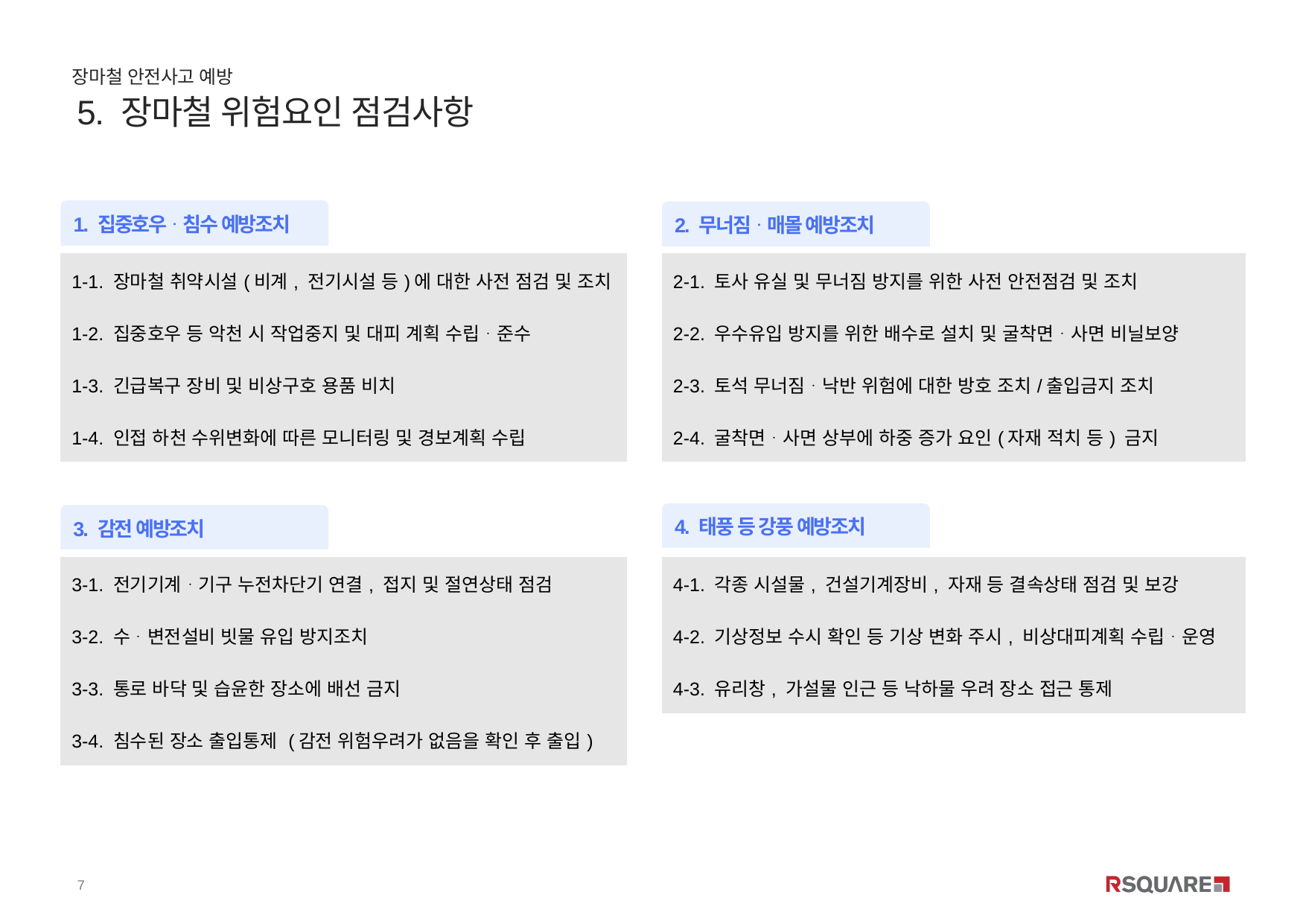

장마철 안전사고 예방
5. 장마철 위험요인 점검사항
1. 집중호우ᆞ침수 예방조치
2. 무너짐ᆞ매몰 예방조치
| 1-1. 장마철 취약시설(비계, 전기시설 등)에 대한 사전 점검 및 조치 |
| --- |
| 1-2. 집중호우 등 악천 시 작업중지 및 대피 계획 수립ᆞ준수 |
| 1-3. 긴급복구 장비 및 비상구호 용품 비치 |
| 1-4. 인접 하천 수위변화에 따른 모니터링 및 경보계획 수립 |
| 2-1. 토사 유실 및 무너짐 방지를 위한 사전 안전점검 및 조치 |
| --- |
| 2-2. 우수유입 방지를 위한 배수로 설치 및 굴착면ᆞ사면 비닐보양 |
| 2-3. 토석 무너짐ᆞ낙반 위험에 대한 방호 조치/출입금지 조치 |
| 2-4. 굴착면ᆞ사면 상부에 하중 증가 요인(자재 적치 등) 금지 |
4. 태풍 등 강풍 예방조치
3. 감전 예방조치
| 3-1. 전기기계ᆞ기구 누전차단기 연결, 접지 및 절연상태 점검 |
| --- |
| 3-2. 수ᆞ변전설비 빗물 유입 방지조치 |
| 3-3. 통로 바닥 및 습윤한 장소에 배선 금지 |
| 3-4. 침수된 장소 출입통제 (감전 위험우려가 없음을 확인 후 출입) |
| 4-1. 각종 시설물, 건설기계장비, 자재 등 결속상태 점검 및 보강 |
| --- |
| 4-2. 기상정보 수시 확인 등 기상 변화 주시, 비상대피계획 수립ᆞ운영 |
| 4-3. 유리창, 가설물 인근 등 낙하물 우려 장소 접근 통제 |